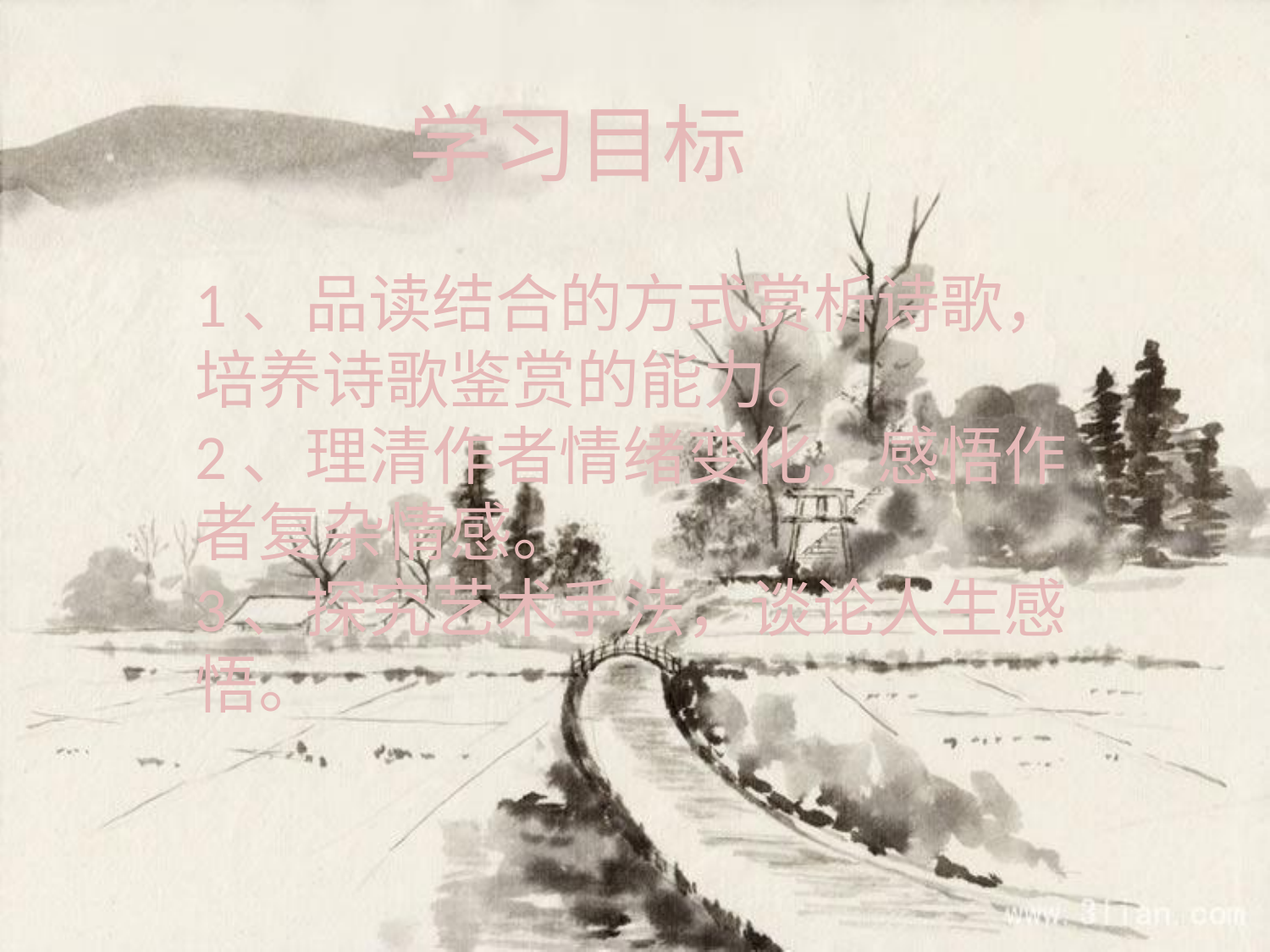

学习目标
1、品读结合的方式赏析诗歌，培养诗歌鉴赏的能力。
2、理清作者情绪变化，感悟作者复杂情感。
3、探究艺术手法，谈论人生感悟。